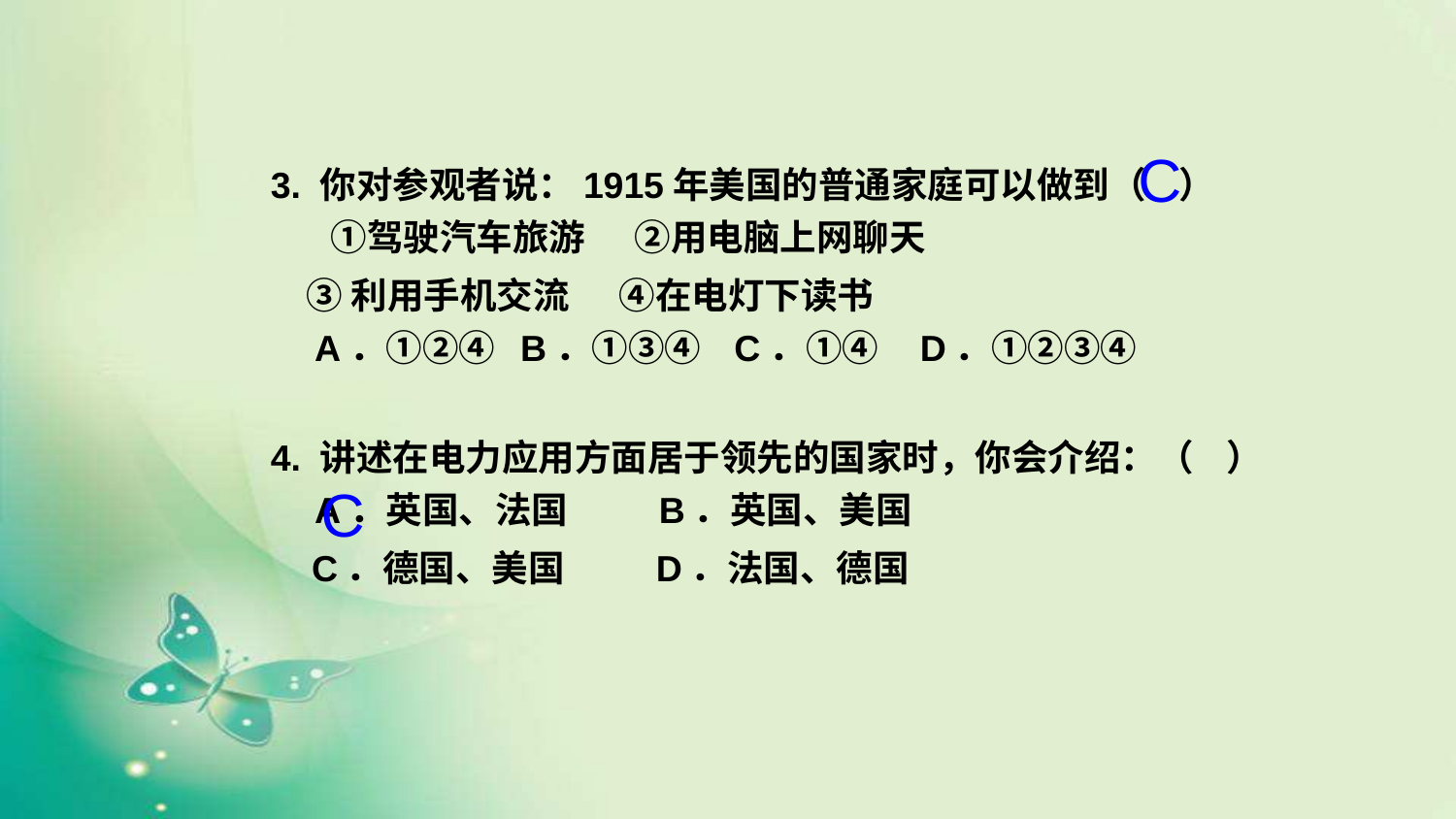

C
   3. 你对参观者说：1915年美国的普通家庭可以做到（    ）
      ①驾驶汽车旅游      ②用电脑上网聊天
        ③利用手机交流      ④在电灯下读书
   A．①②④  B．①③④   C．①④    D．①②③④
   4. 讲述在电力应用方面居于领先的国家时，你会介绍：（    ）
   A．英国、法国          B．英国、美国
       C．德国、美国          D．法国、德国
C